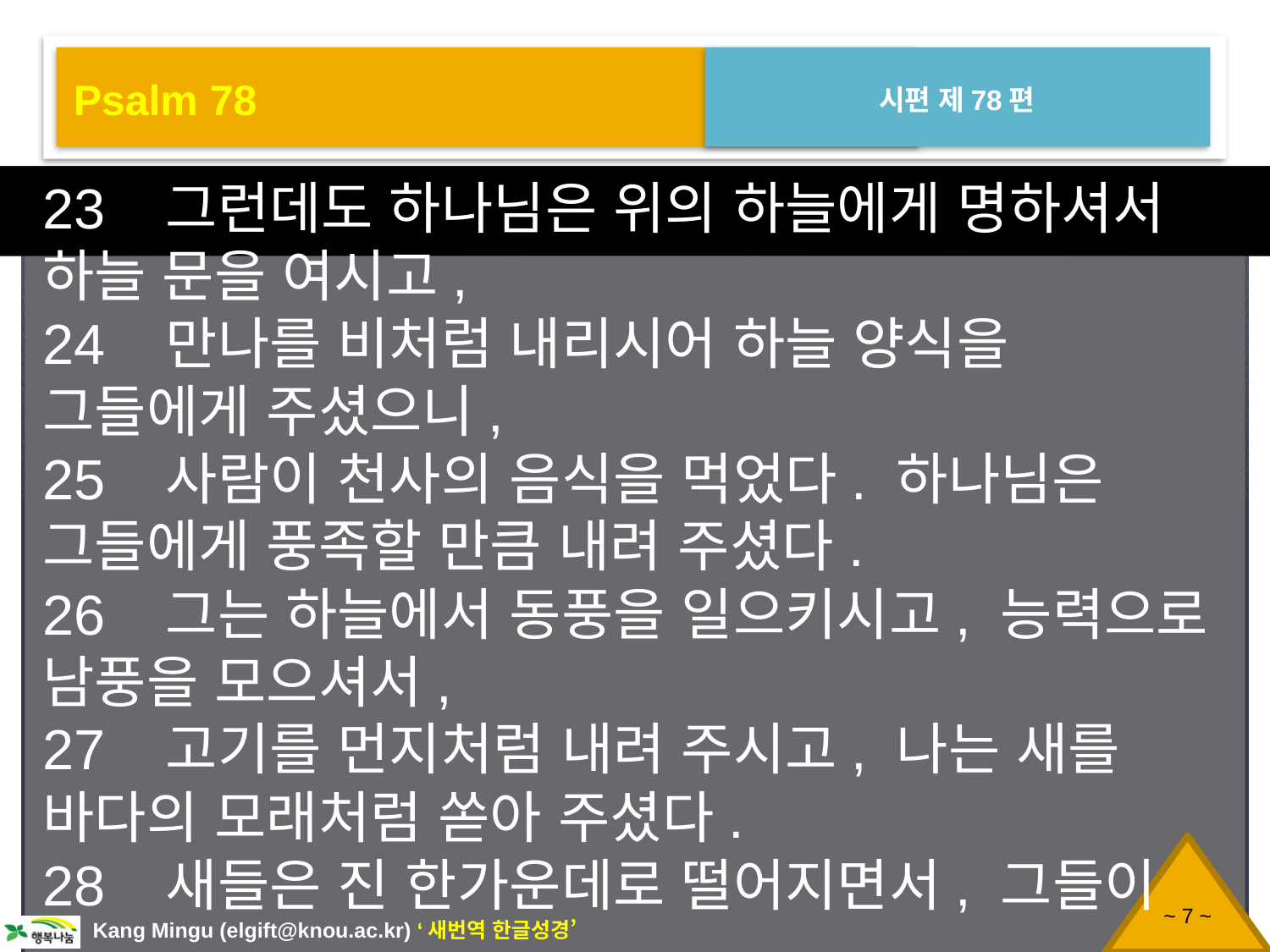

Psalm 78
시편 제78편
23   그런데도 하나님은 위의 하늘에게 명하셔서 하늘 문을 여시고,
24   만나를 비처럼 내리시어 하늘 양식을 그들에게 주셨으니,
25   사람이 천사의 음식을 먹었다. 하나님은 그들에게 풍족할 만큼 내려 주셨다.
26   그는 하늘에서 동풍을 일으키시고, 능력으로 남풍을 모으셔서,
27   고기를 먼지처럼 내려 주시고, 나는 새를 바다의 모래처럼 쏟아 주셨다.
28   새들은 진 한가운데로 떨어지면서, 그들이